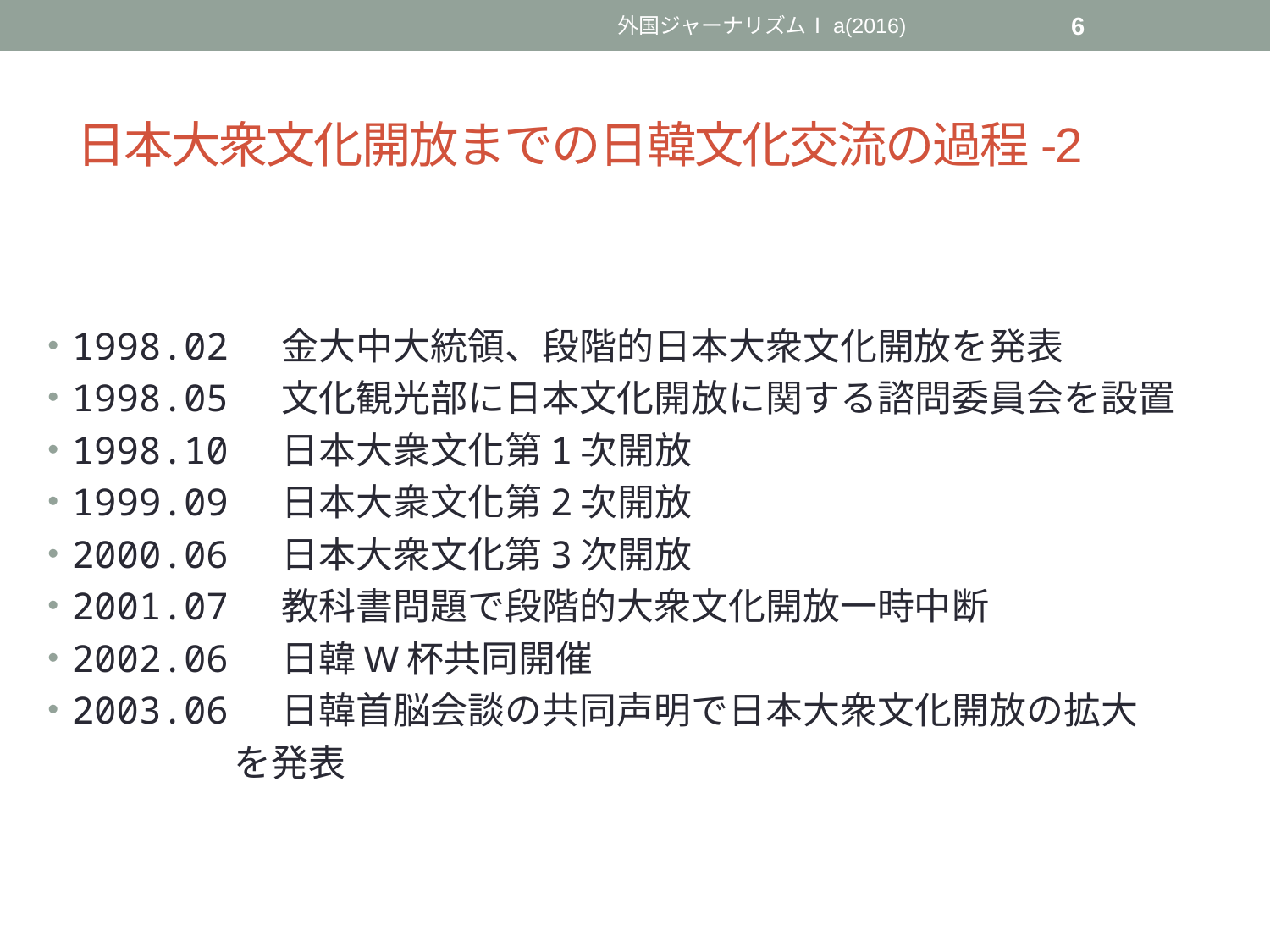

外国ジャーナリズムⅠa(2016)
6
# 日本大衆文化開放までの日韓文化交流の過程-2
1998.02  金大中大統領、段階的日本大衆文化開放を発表
1998.05  文化観光部に日本文化開放に関する諮問委員会を設置
1998.10  日本大衆文化第1次開放
1999.09  日本大衆文化第2次開放
2000.06  日本大衆文化第3次開放
2001.07  教科書問題で段階的大衆文化開放一時中断
2002.06  日韓W杯共同開催
2003.06  日韓首脳会談の共同声明で日本大衆文化開放の拡大
　　　　　を発表